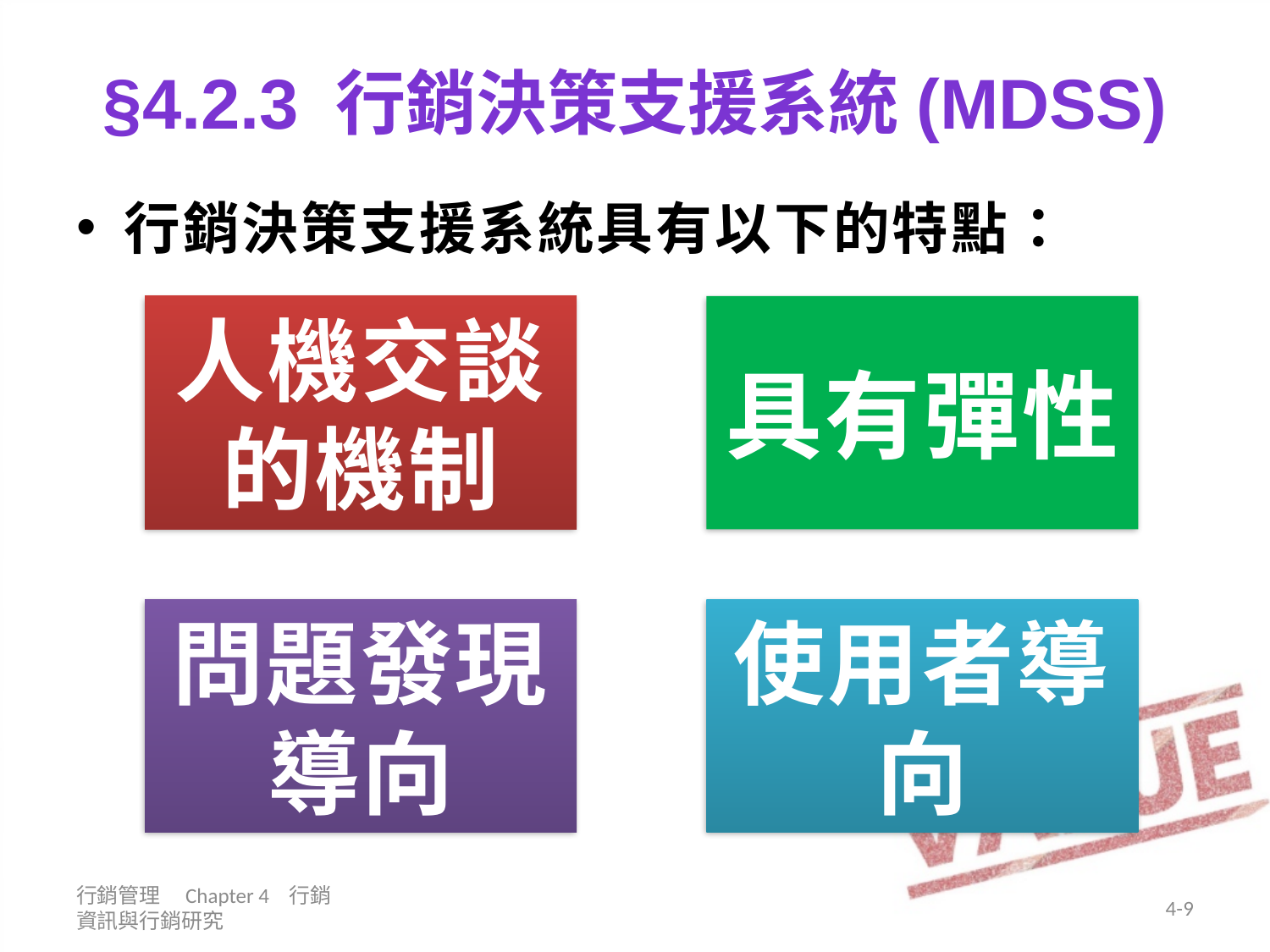

# §4.2.3 行銷決策支援系統(MDSS)
行銷決策支援系統具有以下的特點：
人機交談的機制
具有彈性
問題發現導向
使用者導向
行銷管理   Chapter 4   行銷資訊與行銷研究
4-9